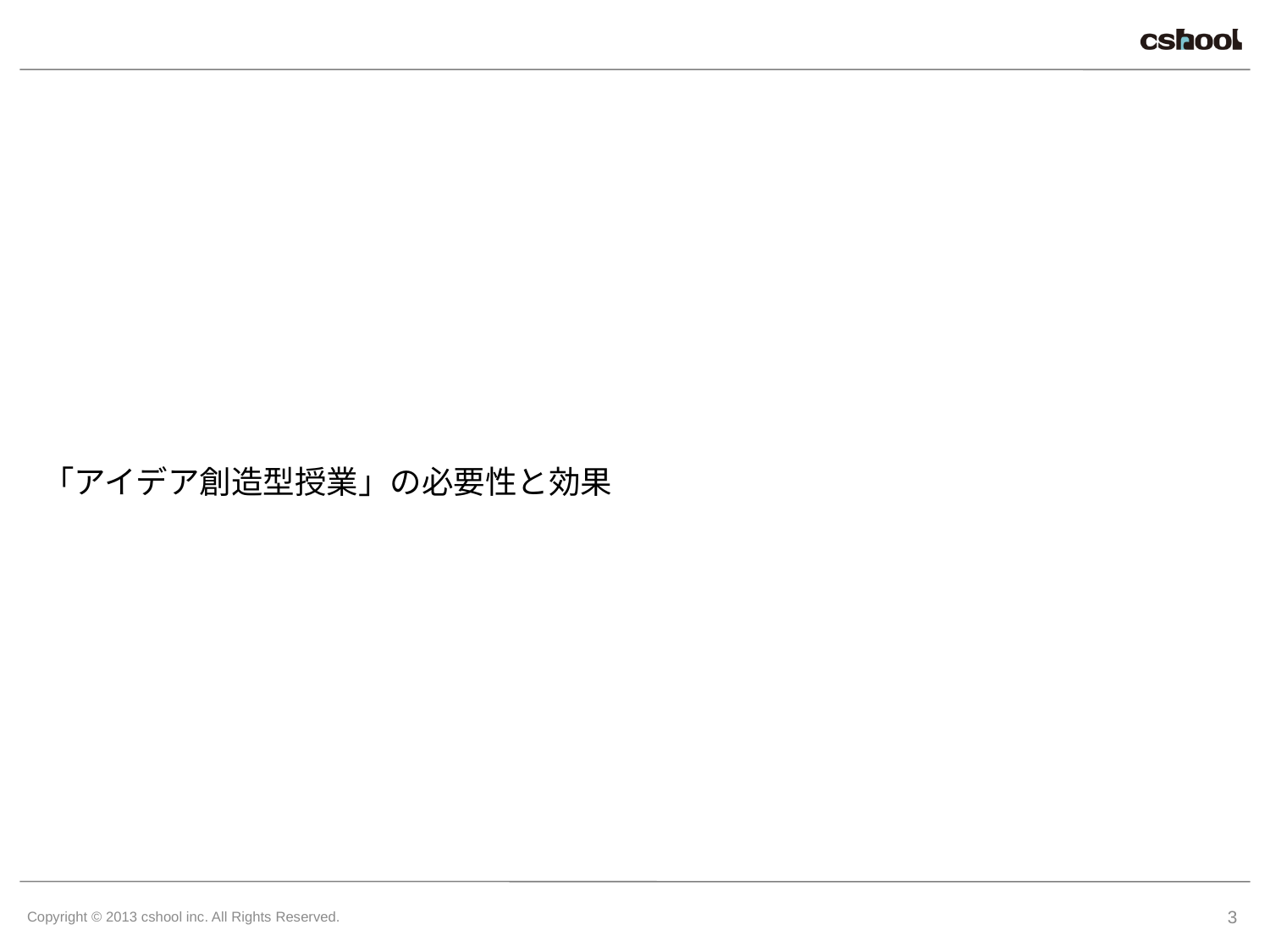

「アイデア創造型授業」の必要性と効果
3
Copyright © 2013 cshool inc. All Rights Reserved.